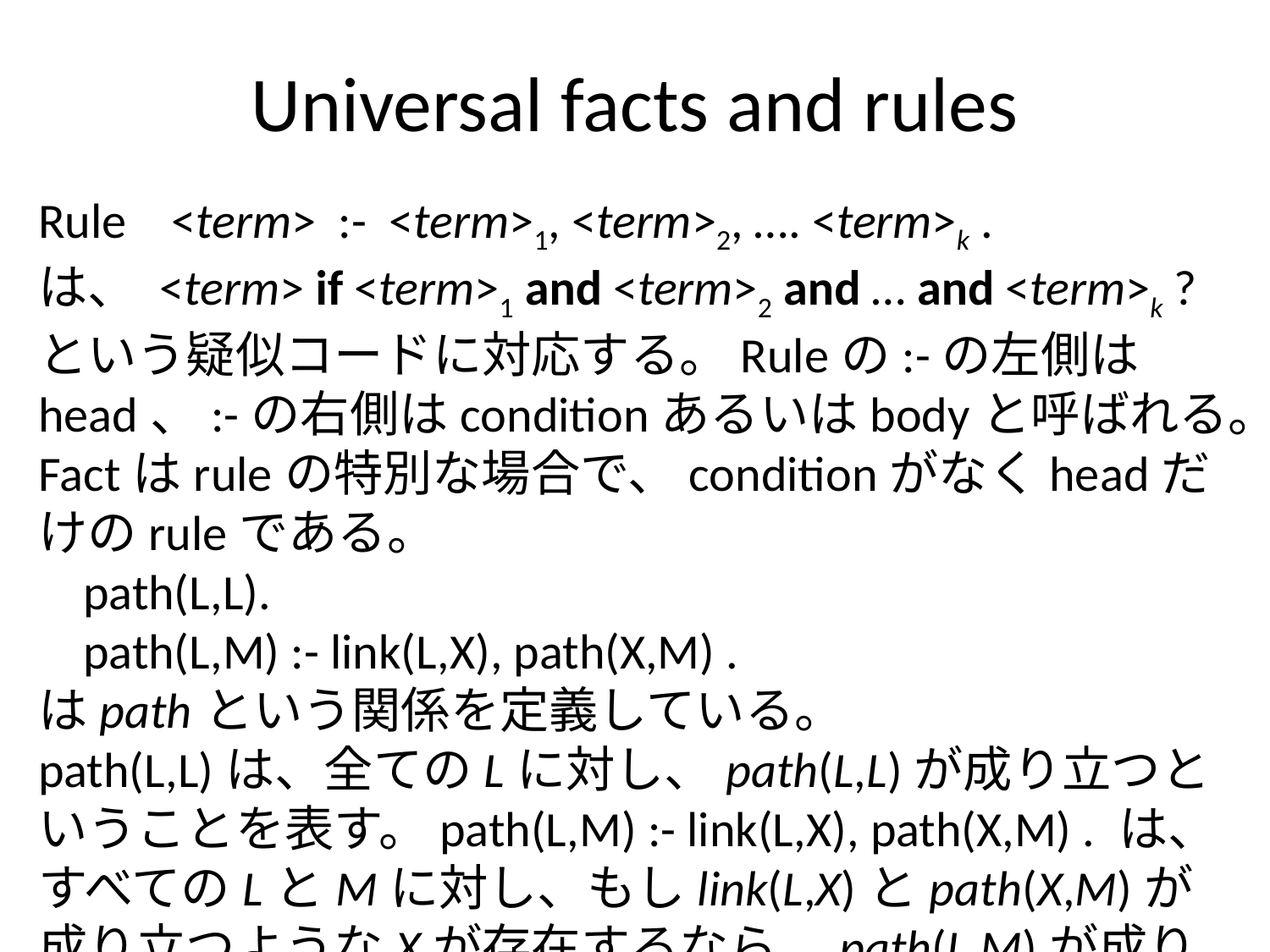

# Universal facts and rules
Rule    <term>  :-  <term>1, <term>2, …. <term>k .
は、 <term> if <term>1 and <term>2 and … and <term>k ?
という疑似コードに対応する。Ruleの:-の左側はhead、:-の右側はconditionあるいはbodyと呼ばれる。Factはruleの特別な場合で、conditionがなくheadだけのruleである。
    path(L,L).
    path(L,M) :- link(L,X), path(X,M) .
はpathという関係を定義している。
path(L,L)は、全てのLに対し、path(L,L)が成り立つということを表す。path(L,M) :- link(L,X), path(X,M) . は、すべてのLとMに対し、もしlink(L,X)とpath(X,M)が成り立つようなXが存在するなら、path(L,M)が成り立つということを表す。